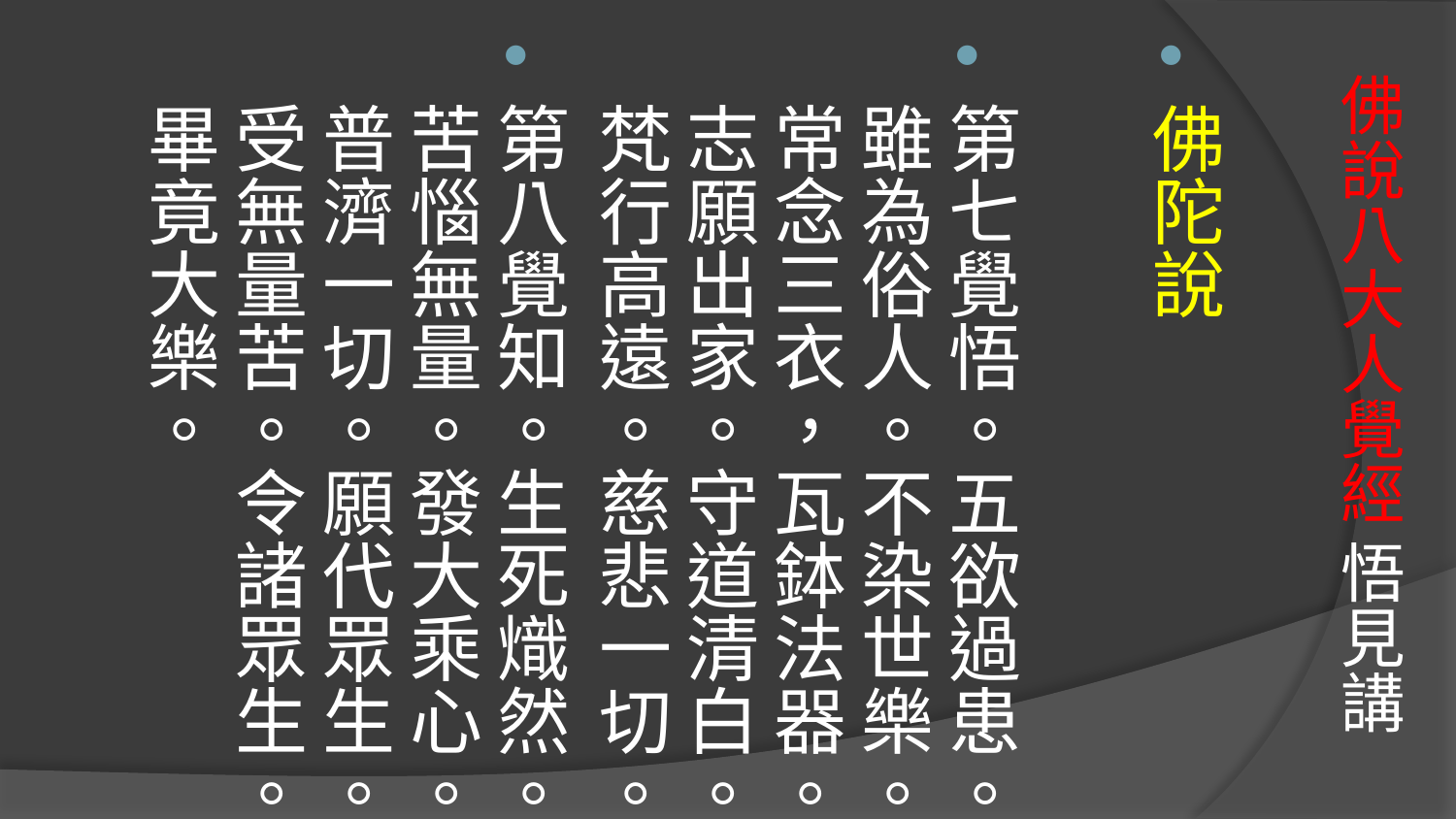

# 佛說八大人覺經 悟見講
佛陀說

第七覺悟。五欲過患。雖為俗人。不染世樂。常念三衣，瓦鉢法器。志願出家。守道清白。梵行高遠。慈悲一切。
第八覺知。生死熾然。苦惱無量。發大乘心。普濟一切。願代眾生。受無量苦。令諸眾生。畢竟大樂。